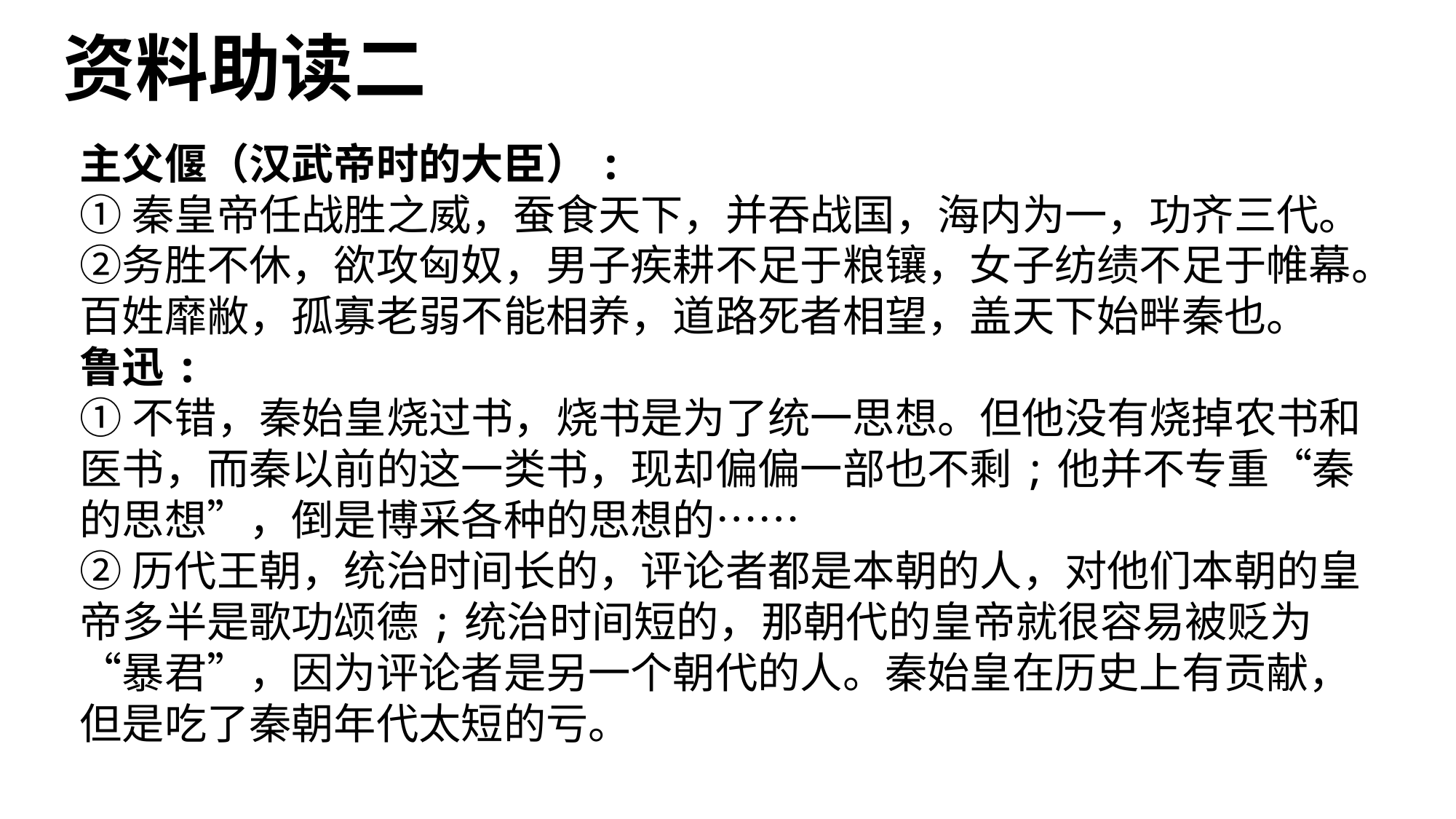

资料助读二
主父偃（汉武帝时的大臣）:
①秦皇帝任战胜之威，蚕食天下，并吞战国，海内为一，功齐三代。②务胜不休，欲攻匈奴，男子疾耕不足于粮镶，女子纺绩不足于帷幕。百姓靡敝，孤寡老弱不能相养，道路死者相望，盖天下始畔秦也。
鲁迅:
①不错，秦始皇烧过书，烧书是为了统一思想。但他没有烧掉农书和医书，而秦以前的这一类书，现却偏偏一部也不剩;他并不专重“秦的思想”，倒是博采各种的思想的……
②历代王朝，统治时间长的，评论者都是本朝的人，对他们本朝的皇帝多半是歌功颂德;统治时间短的，那朝代的皇帝就很容易被贬为“暴君”，因为评论者是另一个朝代的人。秦始皇在历史上有贡献，但是吃了秦朝年代太短的亏。